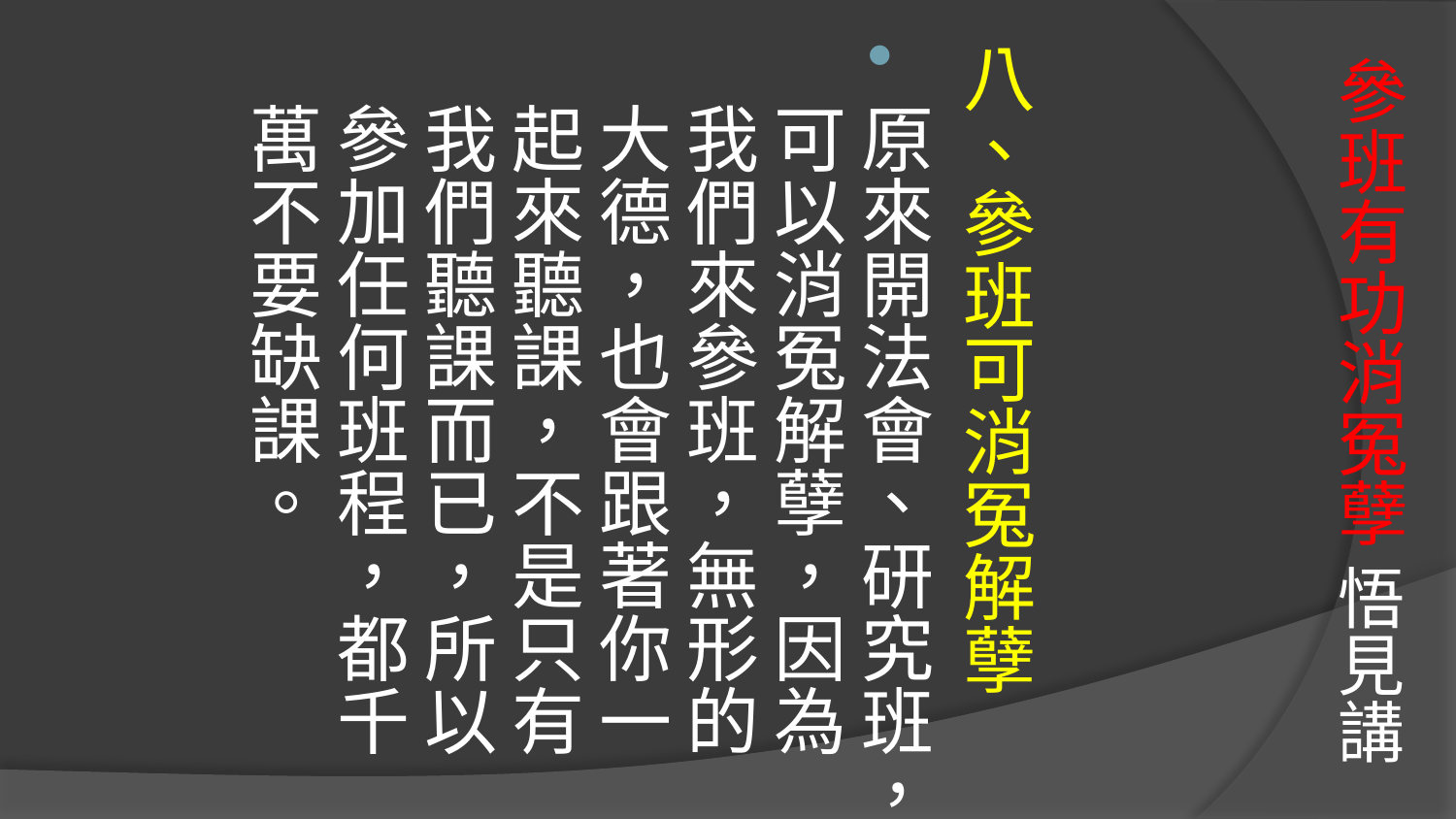

八、參班可消冤解孽
原來開法會、研究班，可以消冤解孽，因為我們來參班，無形的大德，也會跟著你一起來聽課，不是只有我們聽課而已，所以參加任何班程，都千萬不要缺課。

# 參班有功消冤孽 悟見講